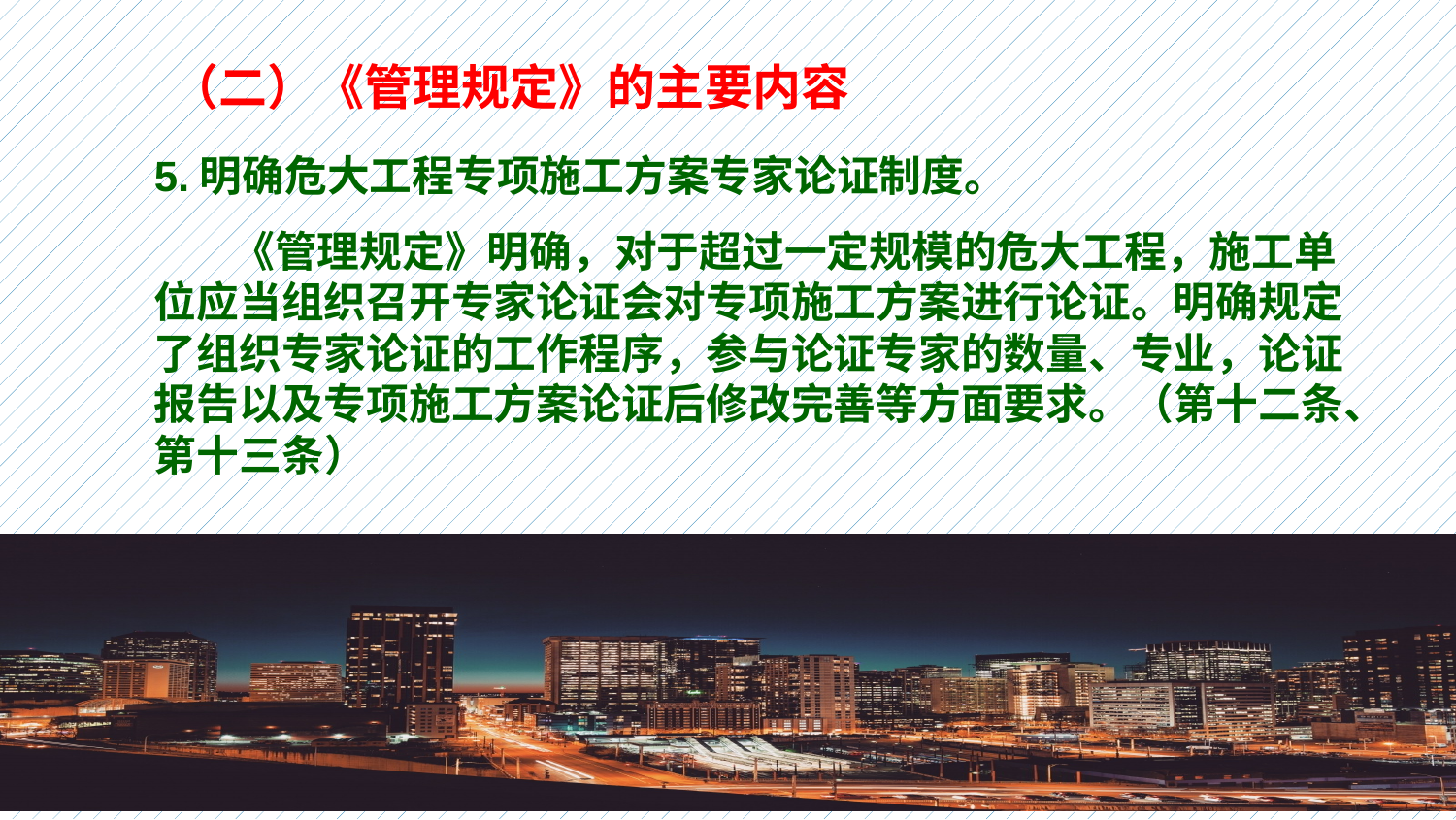

（二）《管理规定》的主要内容
5.明确危大工程专项施工方案专家论证制度。
       《管理规定》明确，对于超过一定规模的危大工程，施工单位应当组织召开专家论证会对专项施工方案进行论证。明确规定了组织专家论证的工作程序，参与论证专家的数量、专业，论证报告以及专项施工方案论证后修改完善等方面要求。（第十二条、第十三条）